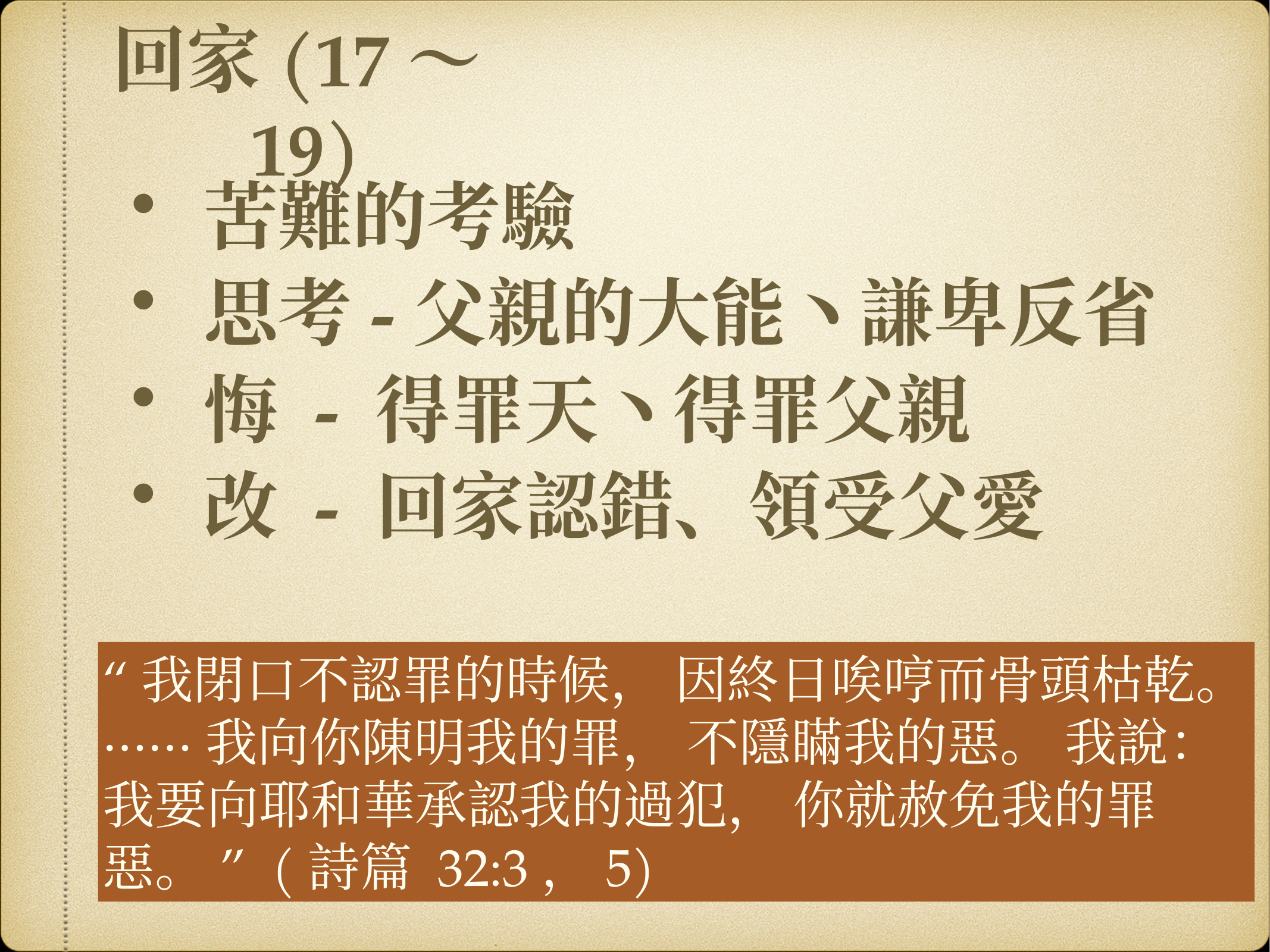

回家(17～19)
苦難的考驗
思考-父親的大能丶謙卑反省
悔 - 得罪天丶得罪父親
改 - 回家認錯、領受父愛
“我閉口不認罪的時候， 因終日唉哼而骨頭枯乾。⋯⋯ 我向你陳明我的罪， 不隱瞞我的惡。 我說：我要向耶和華承認我的過犯， 你就赦免我的罪惡。 ” (詩篇 32:3，5)